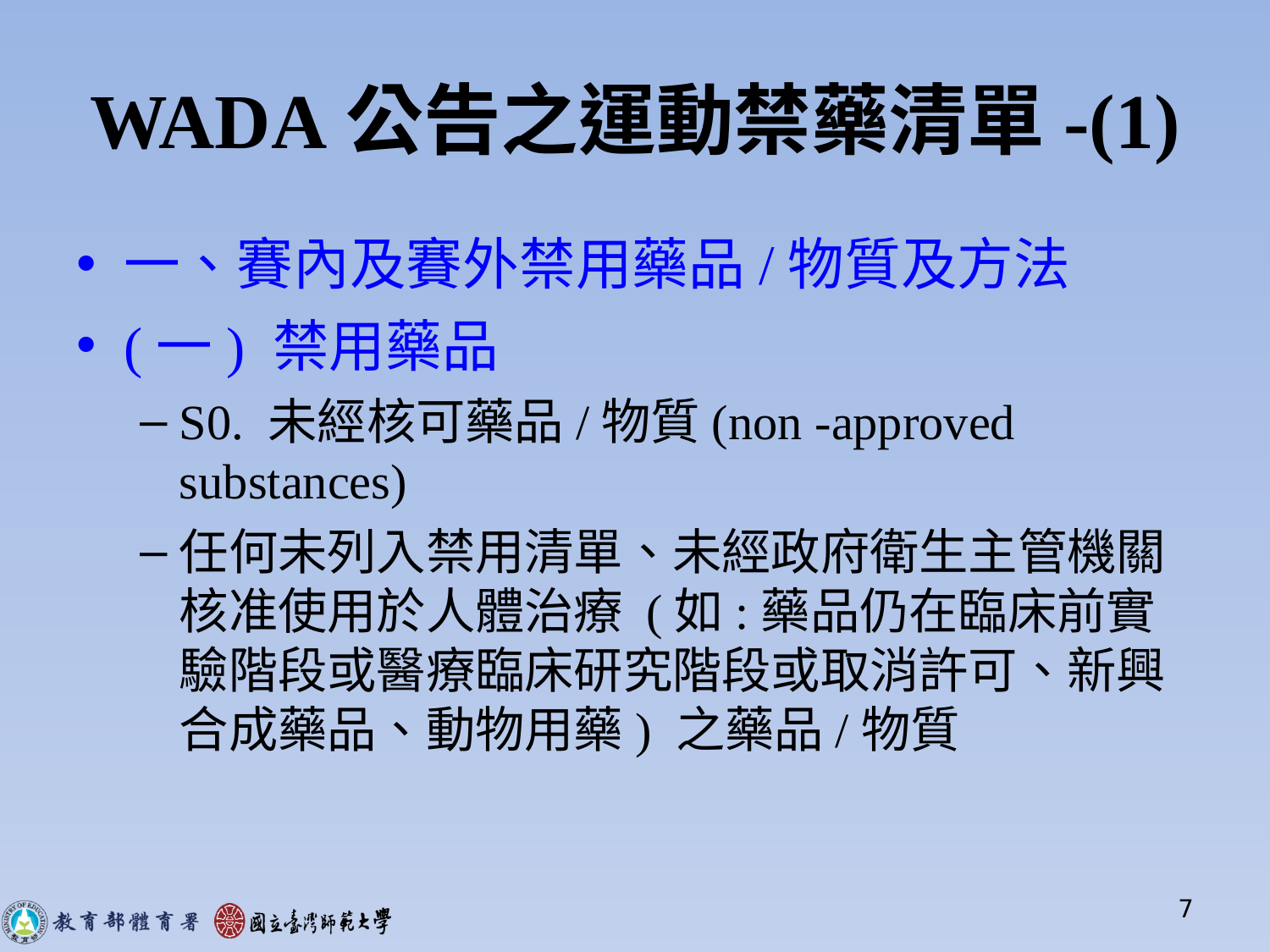

# WADA公告之運動禁藥清單-(1)
一、賽內及賽外禁用藥品/物質及方法
(一) 禁用藥品
S0. 未經核可藥品/物質(non -approved substances)
任何未列入禁用清單、未經政府衛生主管機關核准使用於人體治療 (如:藥品仍在臨床前實驗階段或醫療臨床研究階段或取消許可、新興合成藥品、動物用藥) 之藥品/物質

7